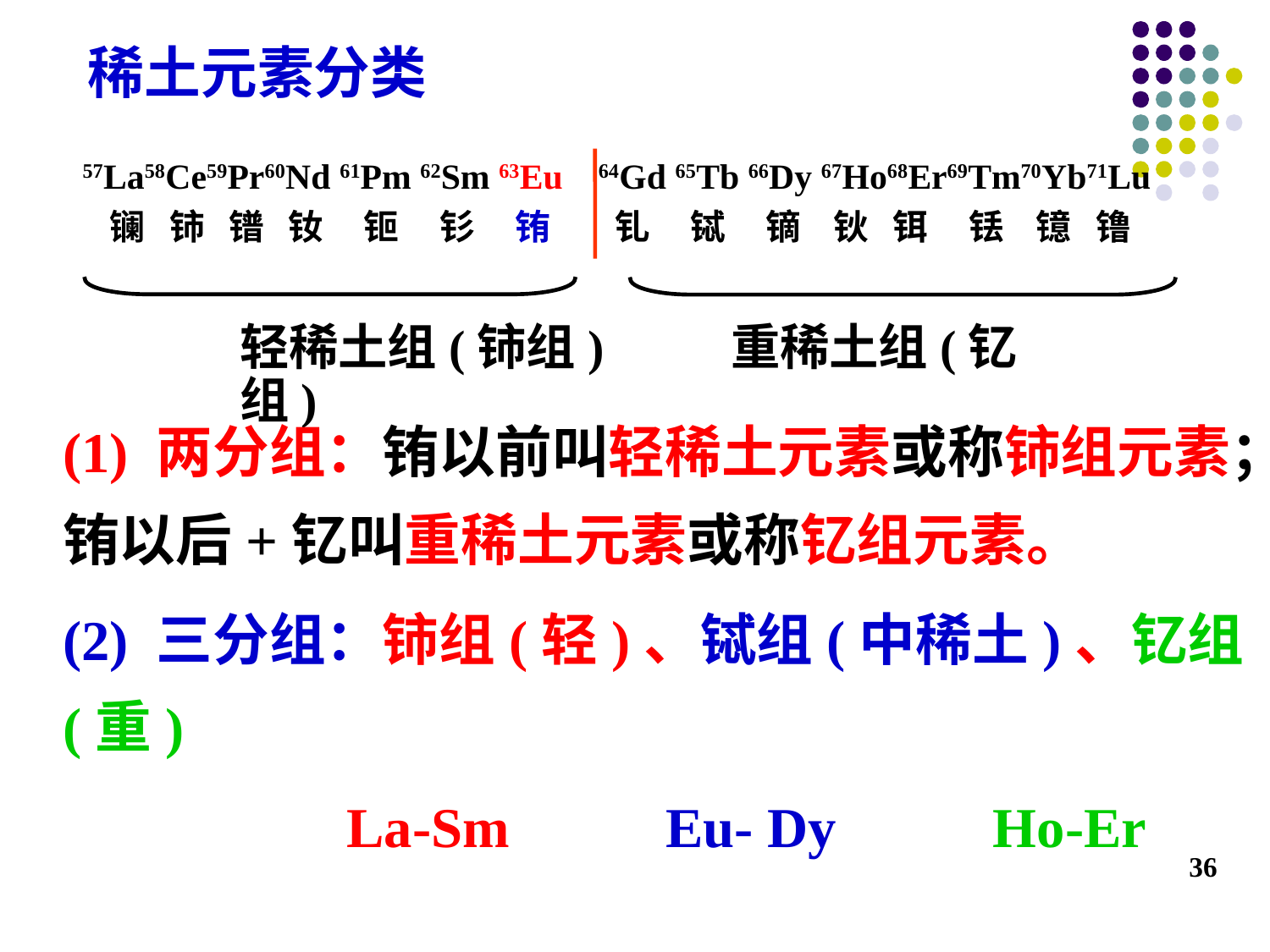

稀土元素分类
 57La58Ce59Pr60Nd 61Pm 62Sm 63Eu    64Gd 65Tb 66Dy 67Ho68Er69Tm70Yb71Lu
   镧   铈   镨   钕     钷     钐     铕        钆     铽     镝    钬   铒     铥    镱   镥

轻稀土组(铈组)           重稀土组(钇组)
(1) 两分组：铕以前叫轻稀土元素或称铈组元素；铕以后+钇叫重稀土元素或称钇组元素。
(2) 三分组：铈组(轻)、铽组(中稀土)、钇组(重)
                    La-Sm           Eu- Dy           Ho-Er
36